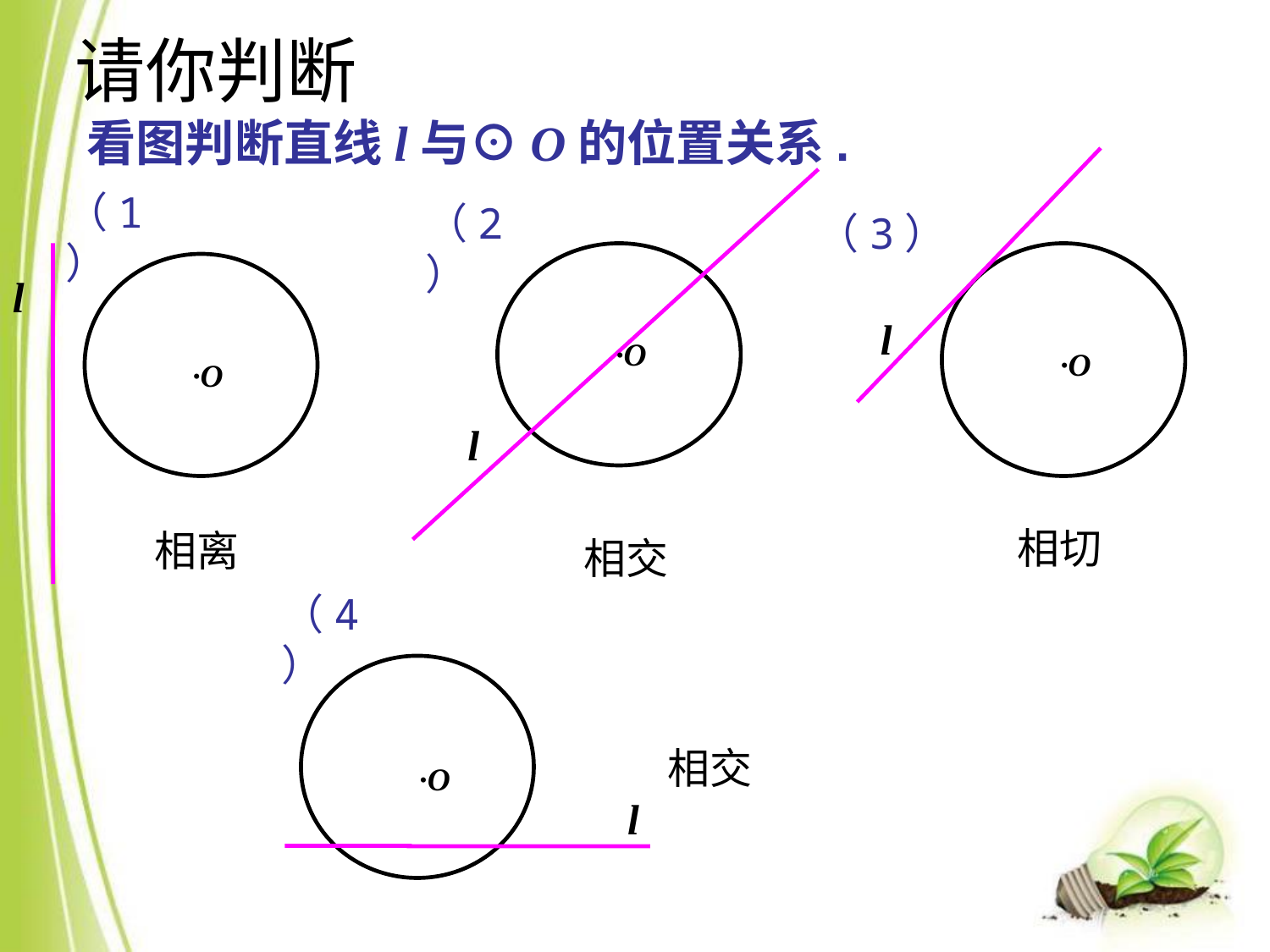

请你判断
看图判断直线l与⊙O的位置关系.

（1）
（2）
（3）

l
l
·O
·O
·O
l
相切
相离
相交
（4）

相交
·O
l